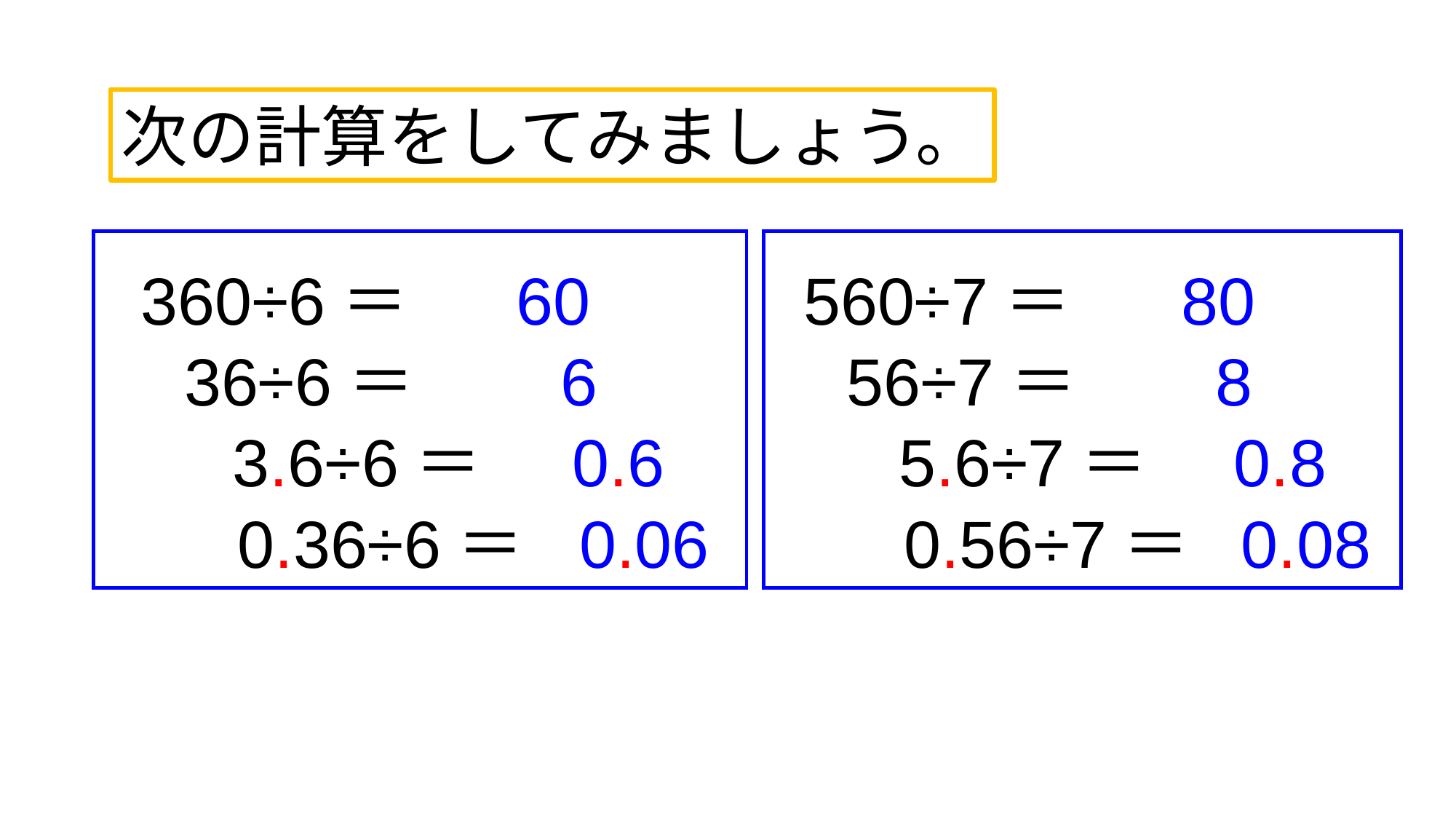

次の計算をしてみましょう。

360÷6＝
60
560÷7＝
80
36÷6＝
6
56÷7＝
8
3.6÷6＝
0.6
5.6÷7＝
0.8
0.36÷6＝
0.06
0.56÷7＝
0.08